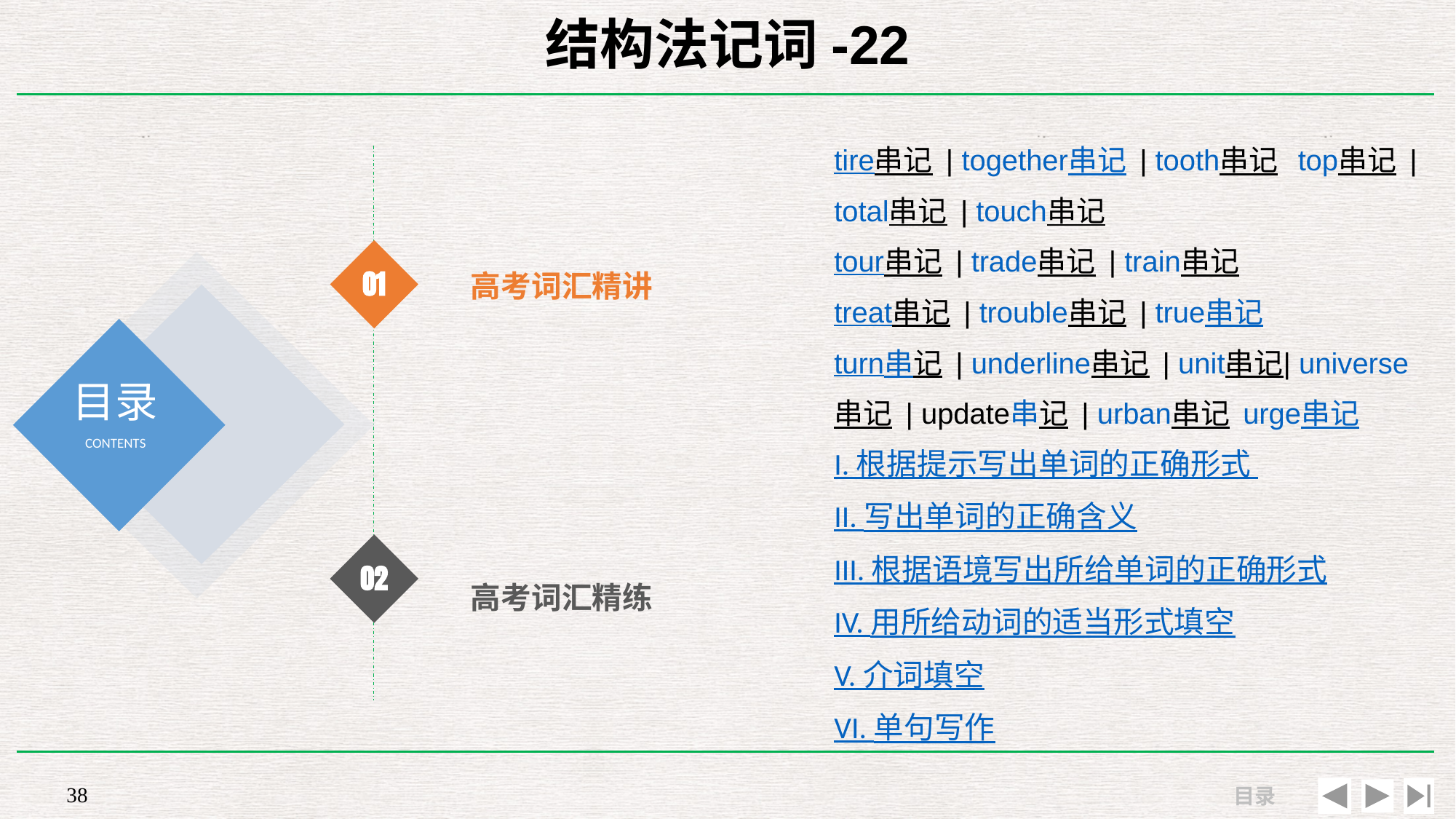

# 结构法记词-22
高考词汇精讲
tire串记 | together串记 | tooth串记  top串记 | total串记 | touch串记
tour串记 | trade串记 | train串记
treat串记 | trouble串记 | true串记
turn串记 | underline串记 | unit串记| universe串记 | update串记 | urban串记 urge串记
01

I. 根据提示写出单词的正确形式
II. 写出单词的正确含义
III. 根据语境写出所给单词的正确形式
IV. 用所给动词的适当形式填空
V. 介词填空
VI. 单句写作
高考词汇精练
02